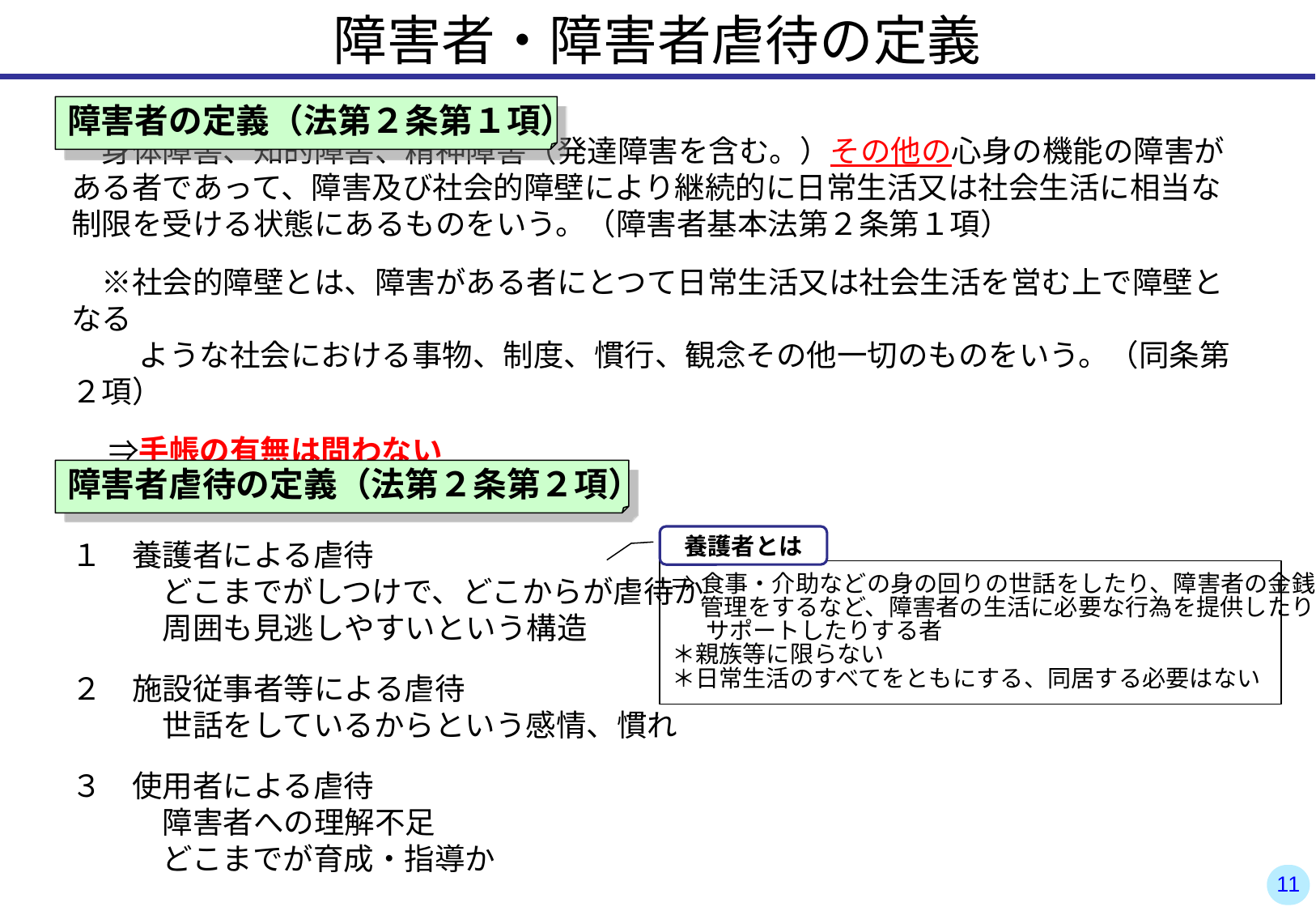

障害者・障害者虐待の定義
障害者の定義（法第２条第１項）
　身体障害、知的障害、精神障害（発達障害を含む。）その他の心身の機能の障害がある者であって、障害及び社会的障壁により継続的に日常生活又は社会生活に相当な制限を受ける状態にあるものをいう。（障害者基本法第２条第１項）
　※社会的障壁とは、障害がある者にとつて日常生活又は社会生活を営む上で障壁となる
　　 ような社会における事物、制度、慣行、観念その他一切のものをいう。（同条第２項）
 　⇒手帳の有無は問わない
障害者虐待の定義（法第２条第２項）
１　養護者による虐待
　　　どこまでがしつけで、どこからが虐待か
　　　周囲も見逃しやすいという構造
２　施設従事者等による虐待
　　　世話をしているからという感情、慣れ
３　使用者による虐待
　　　障害者への理解不足
　　　どこまでが育成・指導か
養護者とは
⇒食事・介助などの身の回りの世話をしたり、障害者の金銭
　 管理をするなど、障害者の生活に必要な行為を提供したり
　  サポートしたりする者
＊親族等に限らない
＊日常生活のすべてをともにする、同居する必要はない
11